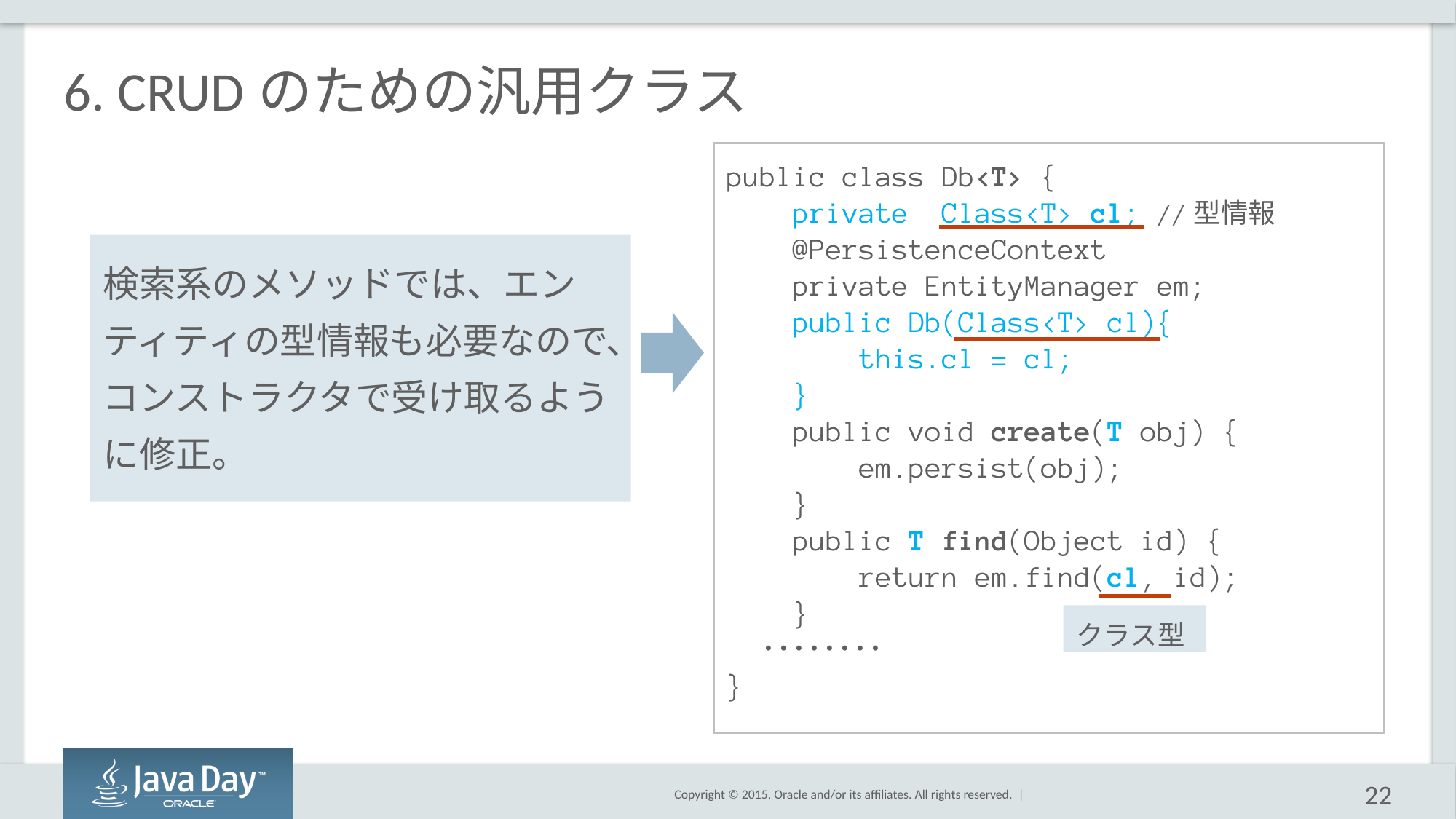

# 6. CRUDのための汎用クラス
public class Db<T> {
    private  Class<T> cl; //型情報
    @PersistenceContext
    private EntityManager em;
    public Db(Class<T> cl){
        this.cl = cl;
    }
    public void create(T obj) {
        em.persist(obj);
    }
    public T find(Object id) {
        return em.find(cl, id);
    }
    ････････
}

検索系のメソッドでは、エンティティの型情報も必要なので、コンストラクタで受け取るように修正。

クラス型
22